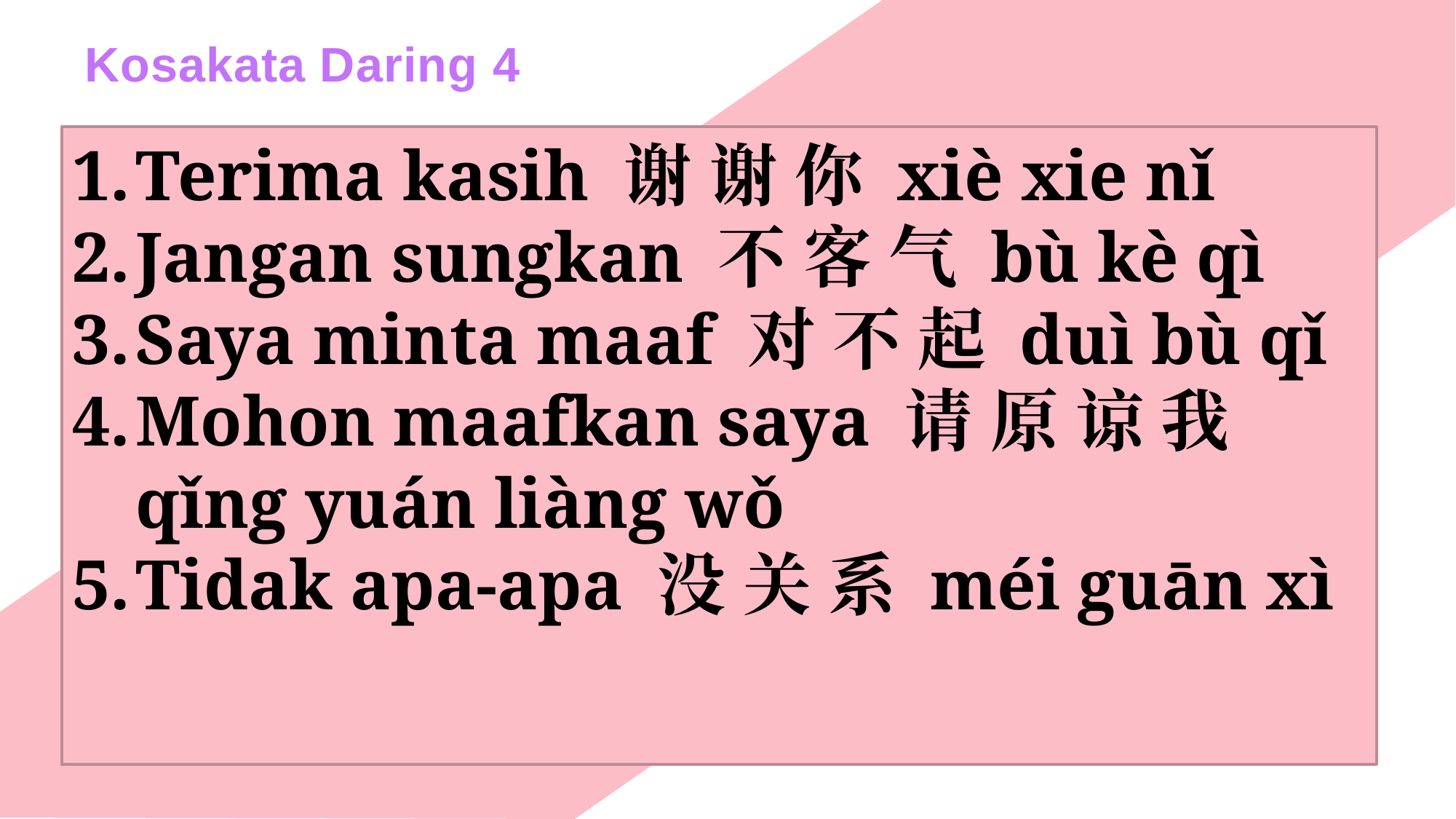

Kosakata Daring 4
Terima kasih 谢 谢 你 xiè xie nǐ
Jangan sungkan 不 客 气 bù kè qì
Saya minta maaf 对 不 起 duì bù qǐ
Mohon maafkan saya 请 原 谅 我 qǐng yuán liàng wǒ
Tidak apa-apa 没 关 系 méi guān xì